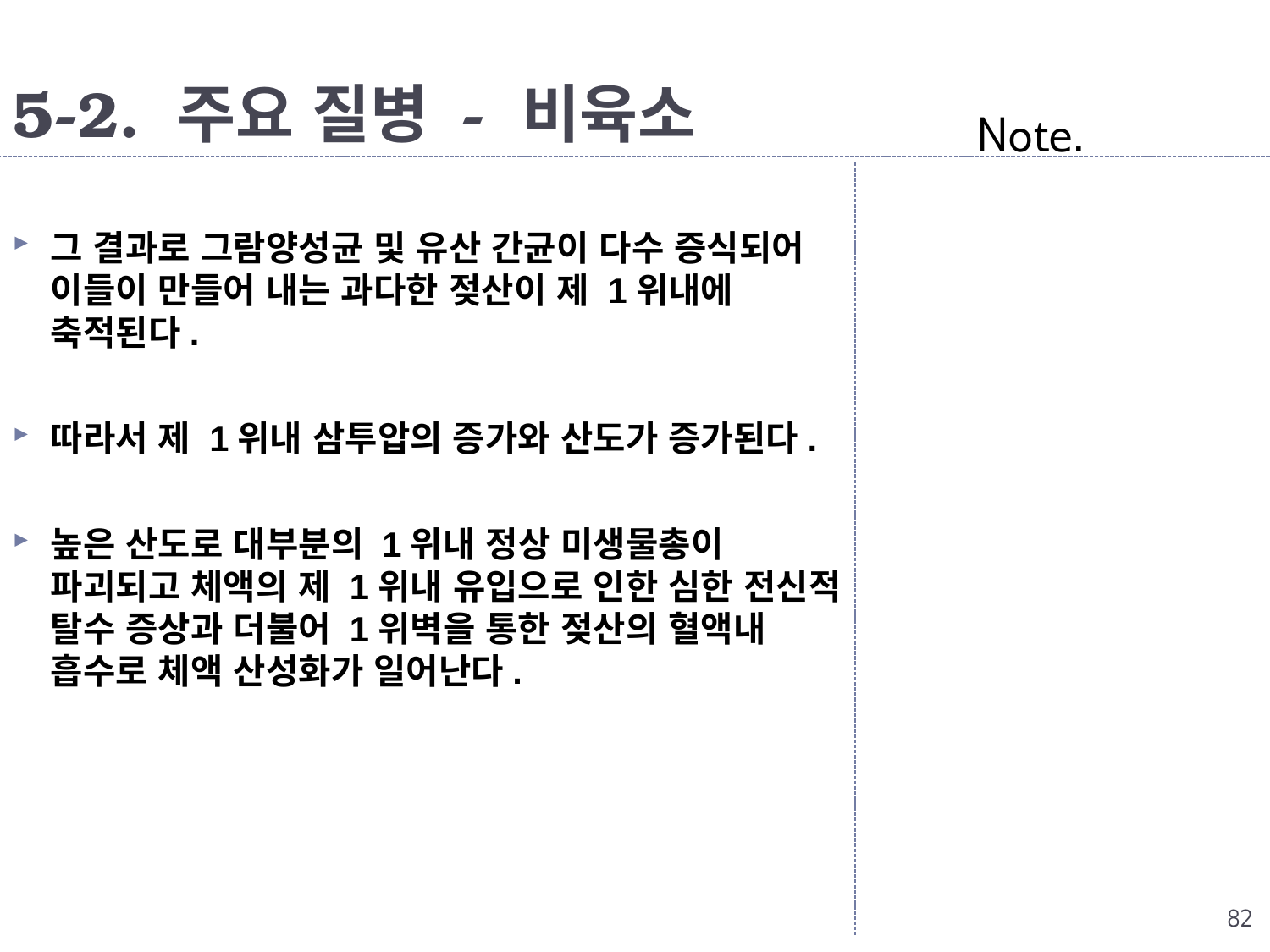

# 5-2. 주요 질병 - 비육소
Note.

그 결과로 그람양성균 및 유산 간균이 다수 증식되어 이들이 만들어 내는 과다한 젖산이 제 1위내에 축적된다.

따라서 제 1위내 삼투압의 증가와 산도가 증가된다.

높은 산도로 대부분의 1위내 정상 미생물총이 파괴되고 체액의 제 1위내 유입으로 인한 심한 전신적 탈수 증상과 더불어 1위벽을 통한 젖산의 혈액내 흡수로 체액 산성화가 일어난다.
82